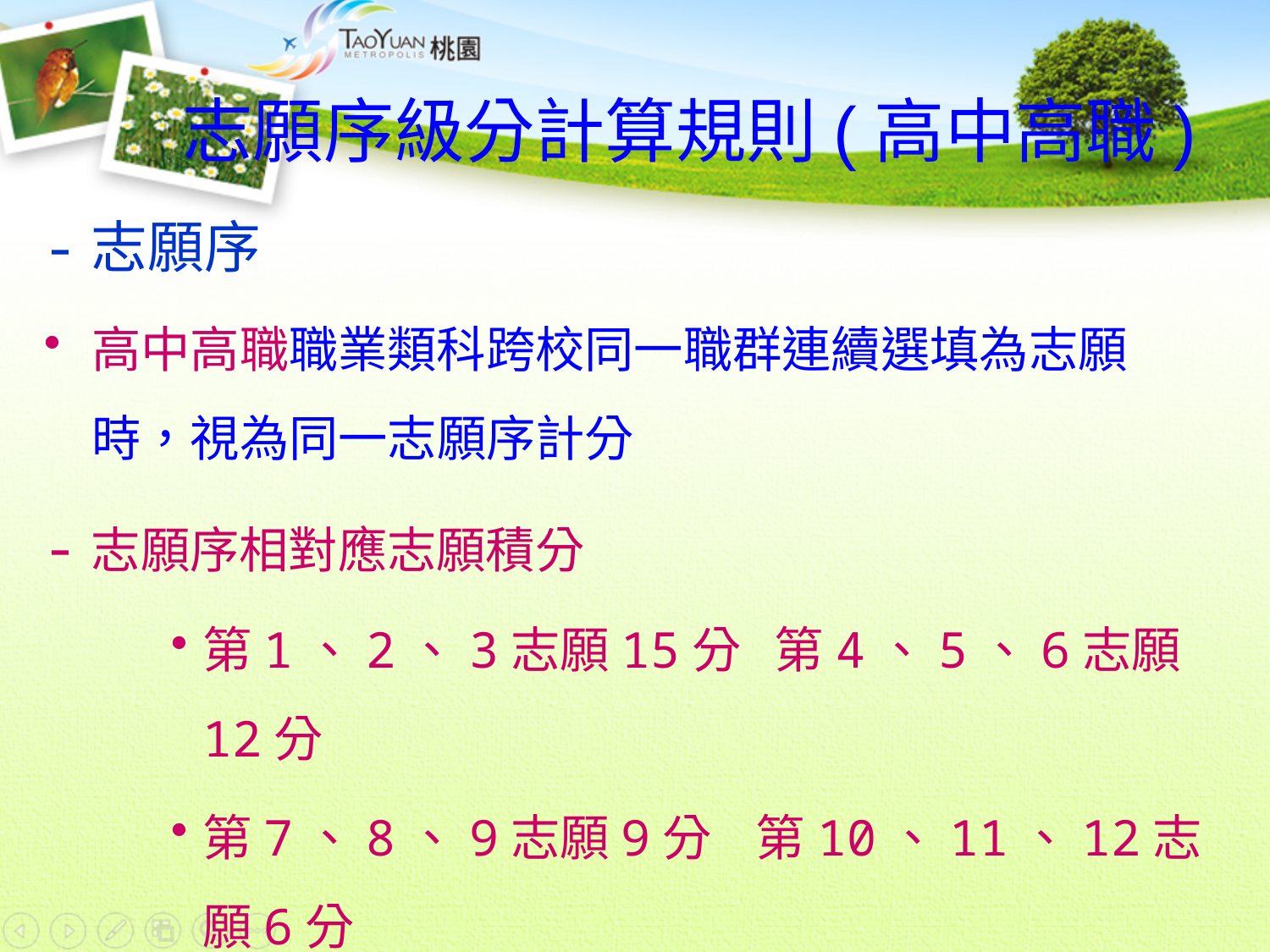

志願序級分計算規則(高中高職)
-志願序
高中高職職業類科跨校同一職群連續選填為志願時，視為同一志願序計分
-志願序相對應志願積分
第1、2、3志願15分   第4、5、6志願12分
第7、8、9志願9分    第10、11、12志願6分
第13、14、15志願3分  第16-30志願1分